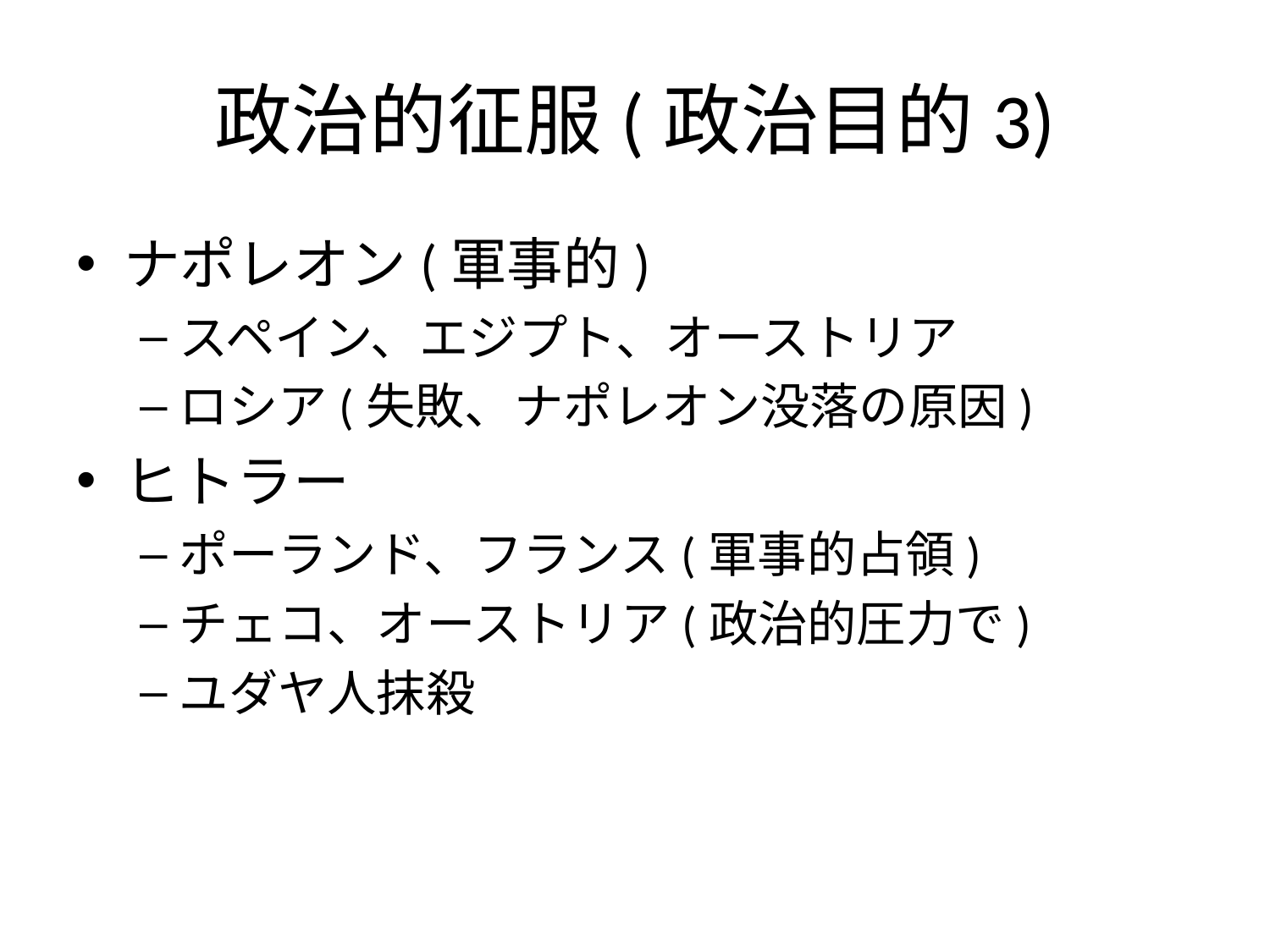

# 政治的征服(政治目的3)
ナポレオン(軍事的)
スペイン、エジプト、オーストリア
ロシア(失敗、ナポレオン没落の原因)
ヒトラー
ポーランド、フランス(軍事的占領)
チェコ、オーストリア(政治的圧力で)
ユダヤ人抹殺